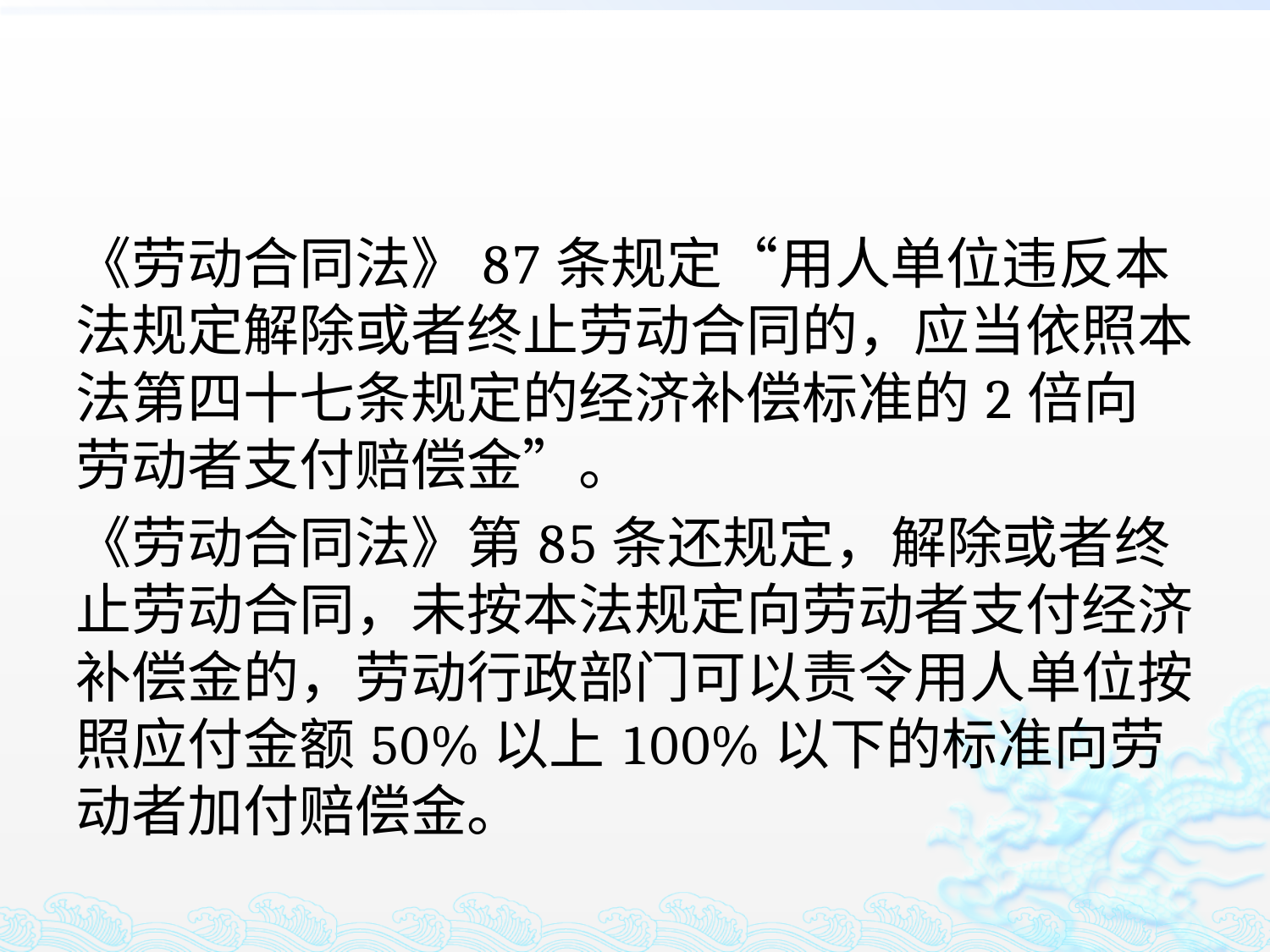

#
《劳动合同法》87条规定“用人单位违反本法规定解除或者终止劳动合同的，应当依照本法第四十七条规定的经济补偿标准的2倍向劳动者支付赔偿金”。
《劳动合同法》第85条还规定，解除或者终止劳动合同，未按本法规定向劳动者支付经济补偿金的，劳动行政部门可以责令用人单位按照应付金额50%以上100%以下的标准向劳动者加付赔偿金。